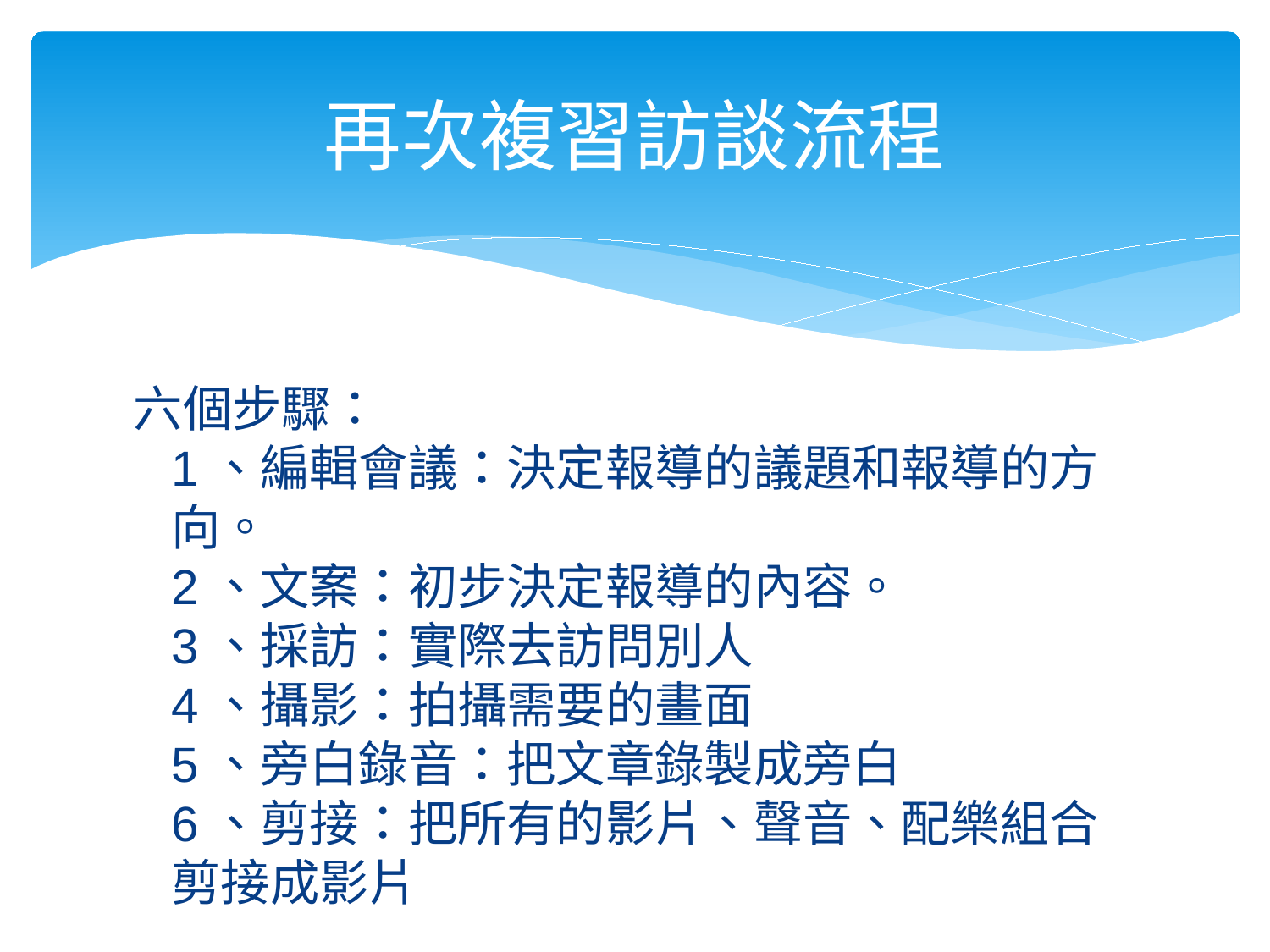

# 再次複習訪談流程
六個步驟：
1、編輯會議：決定報導的議題和報導的方向。
2、文案：初步決定報導的內容。
3、採訪：實際去訪問別人
4、攝影：拍攝需要的畫面
5、旁白錄音：把文章錄製成旁白
6、剪接：把所有的影片、聲音、配樂組合剪接成影片